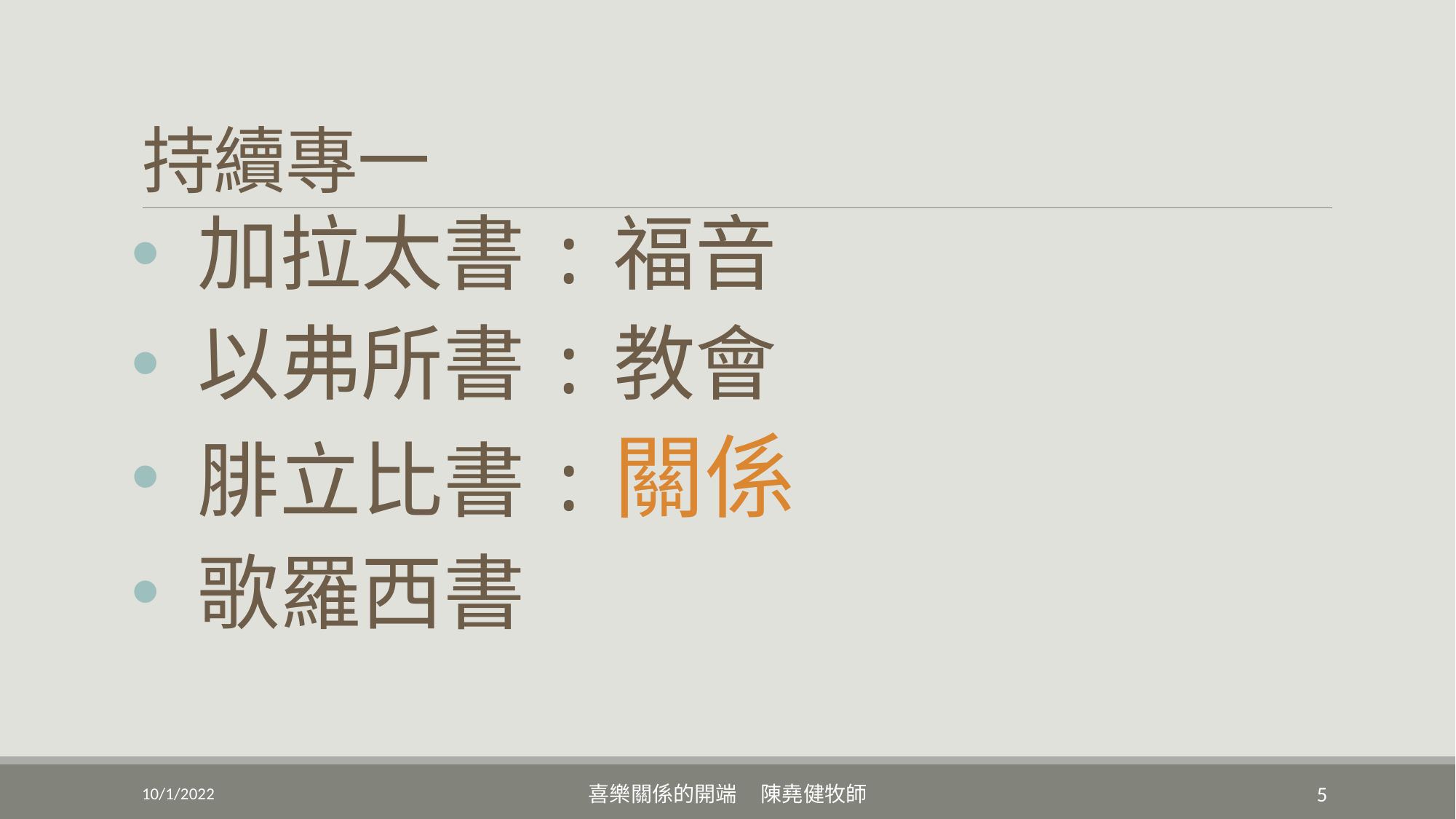

# 持續專一
 加拉太書:福音
 以弗所書:教會
 腓立比書:關係
 歌羅西書
10/1/2022
喜樂關係的開端     陳堯健牧師
5